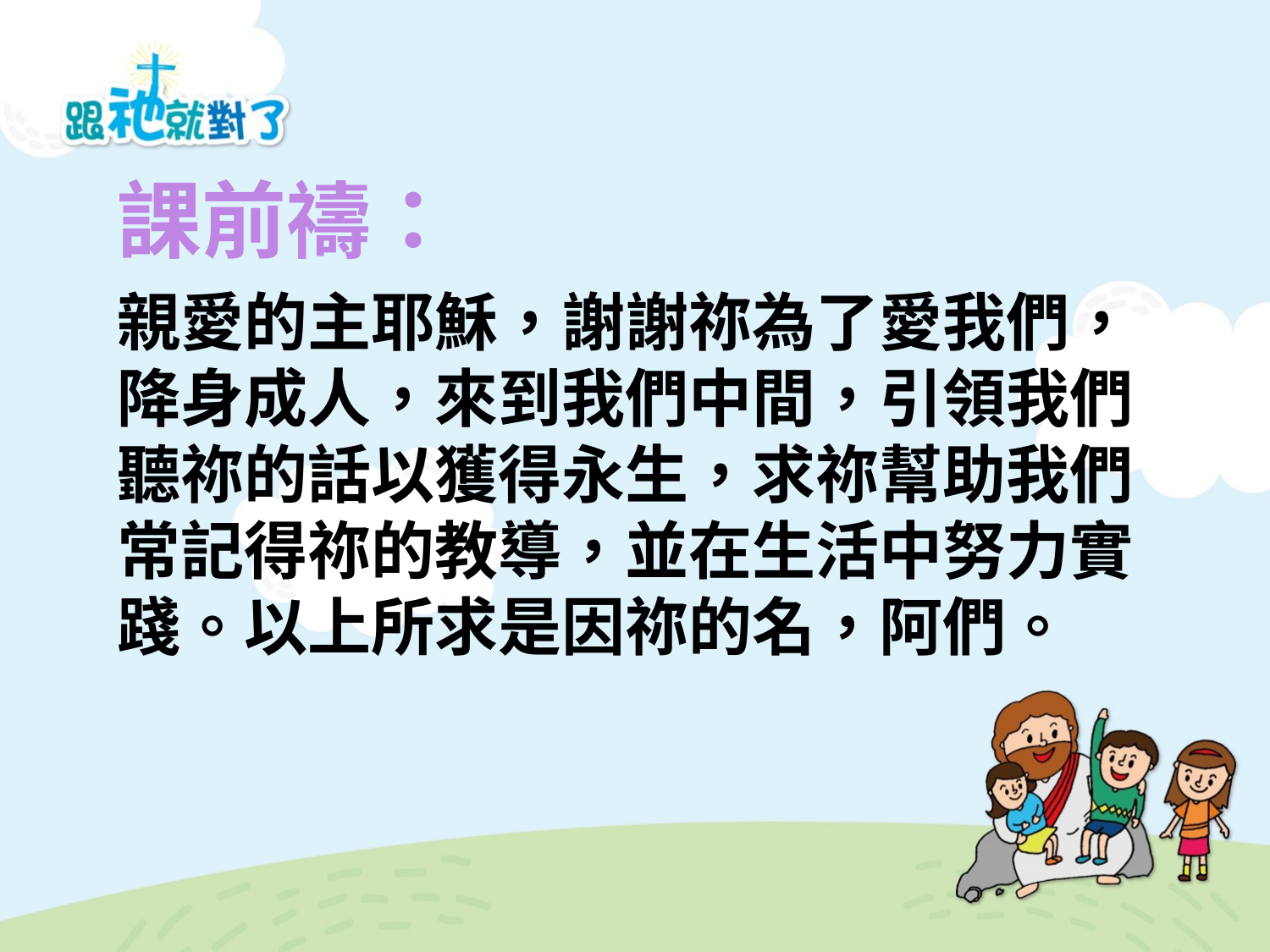

課前禱：
親愛的主耶穌，謝謝祢為了愛我們，降身成人，來到我們中間，引領我們聽祢的話以獲得永生，求祢幫助我們常記得祢的教導，並在生活中努力實踐。以上所求是因祢的名，阿們。